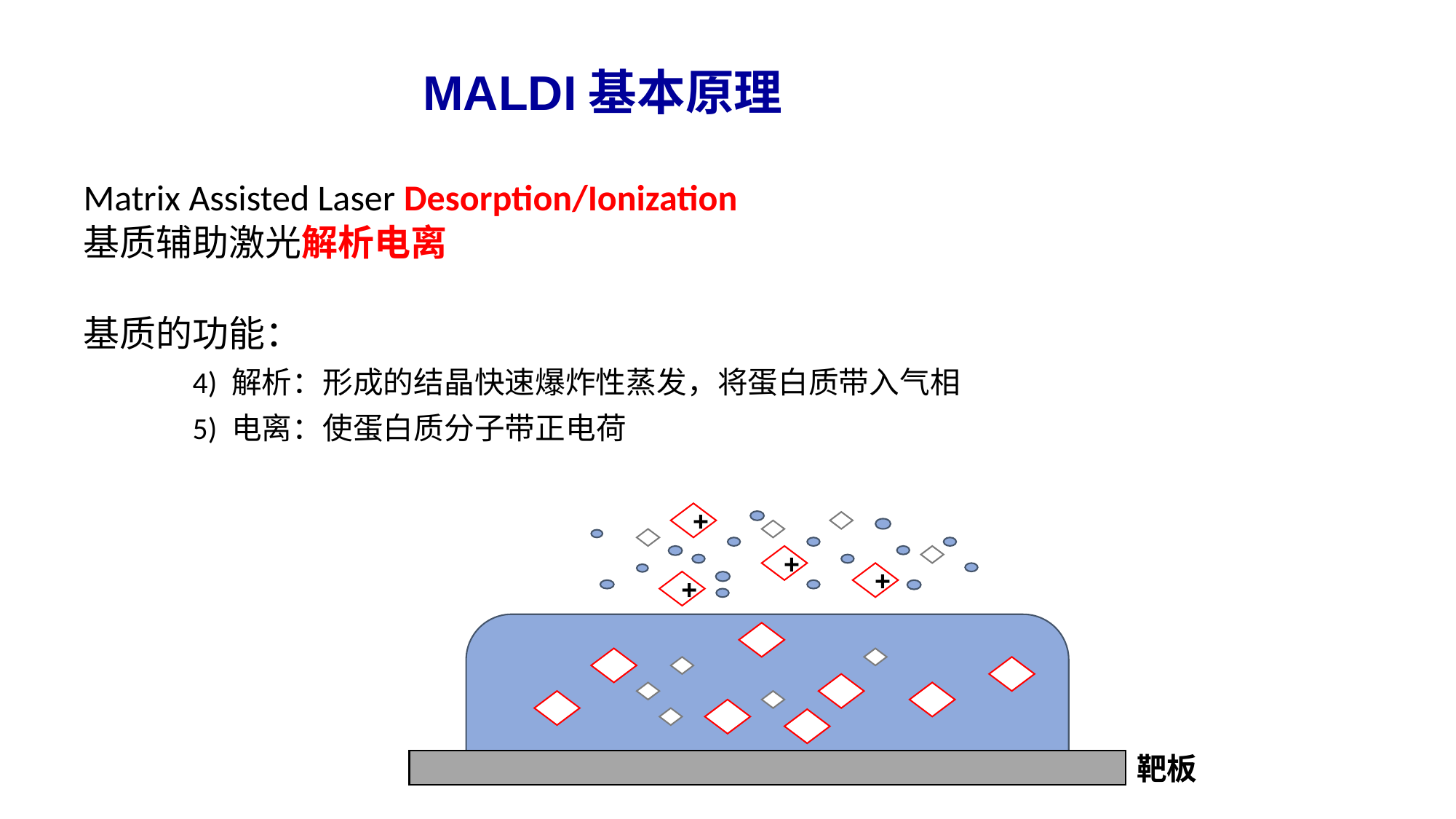

MALDI基本原理
Matrix Assisted Laser Desorption/Ionization
基质辅助激光解析电离

基质的功能：
	4) 解析：形成的结晶快速爆炸性蒸发，将蛋白质带入气相
	5) 电离：使蛋白质分子带正电荷
+

+
+
+

靶板